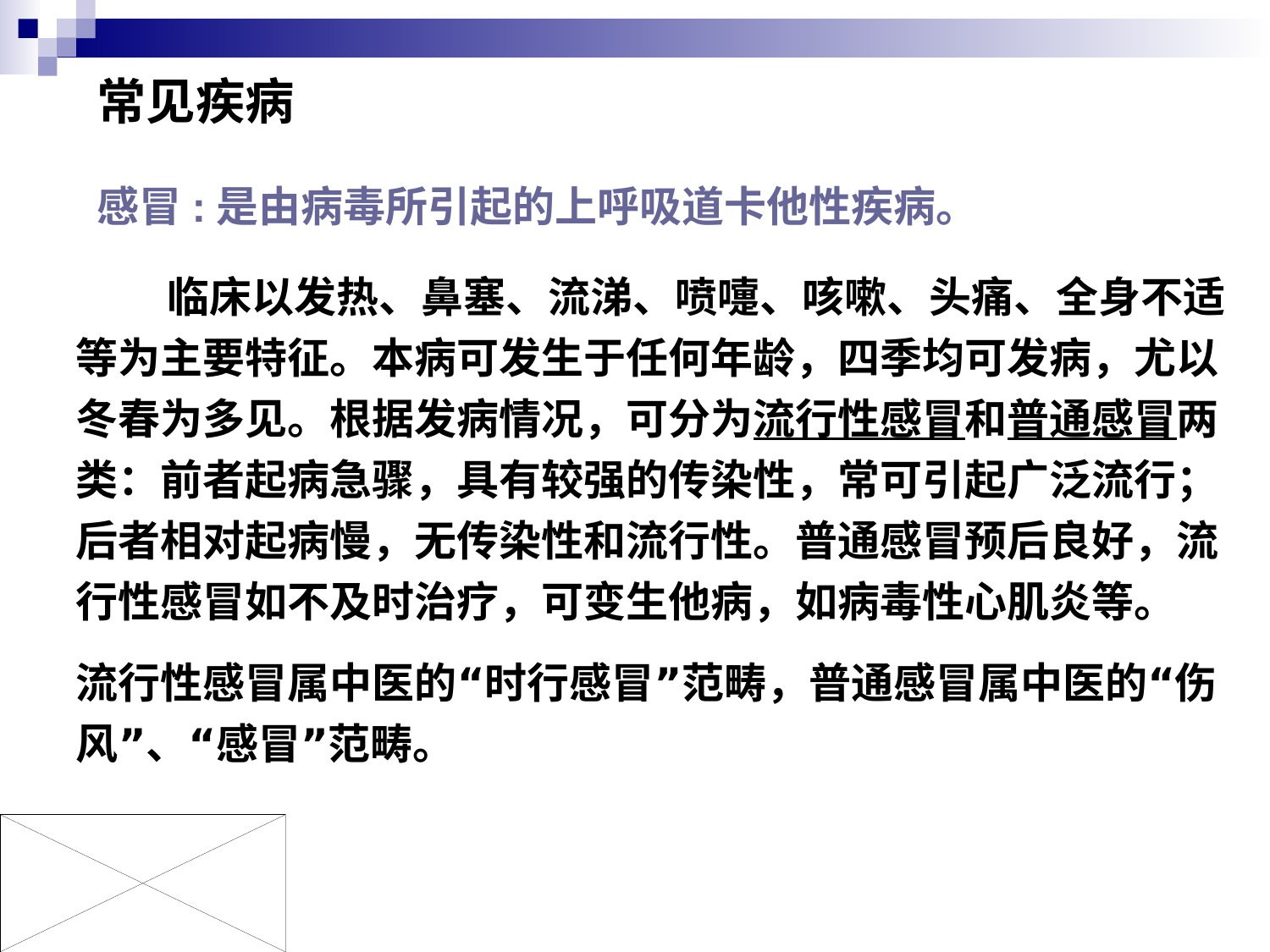

常见疾病

感冒:是由病毒所引起的上呼吸道卡他性疾病。

      临床以发热、鼻塞、流涕、喷嚏、咳嗽、头痛、全身不适等为主要特征。本病可发生于任何年龄，四季均可发病，尤以冬春为多见。根据发病情况，可分为流行性感冒和普通感冒两类：前者起病急骤，具有较强的传染性，常可引起广泛流行；后者相对起病慢，无传染性和流行性。普通感冒预后良好，流行性感冒如不及时治疗，可变生他病，如病毒性心肌炎等。
流行性感冒属中医的“时行感冒”范畴，普通感冒属中医的“伤风”、“感冒”范畴。